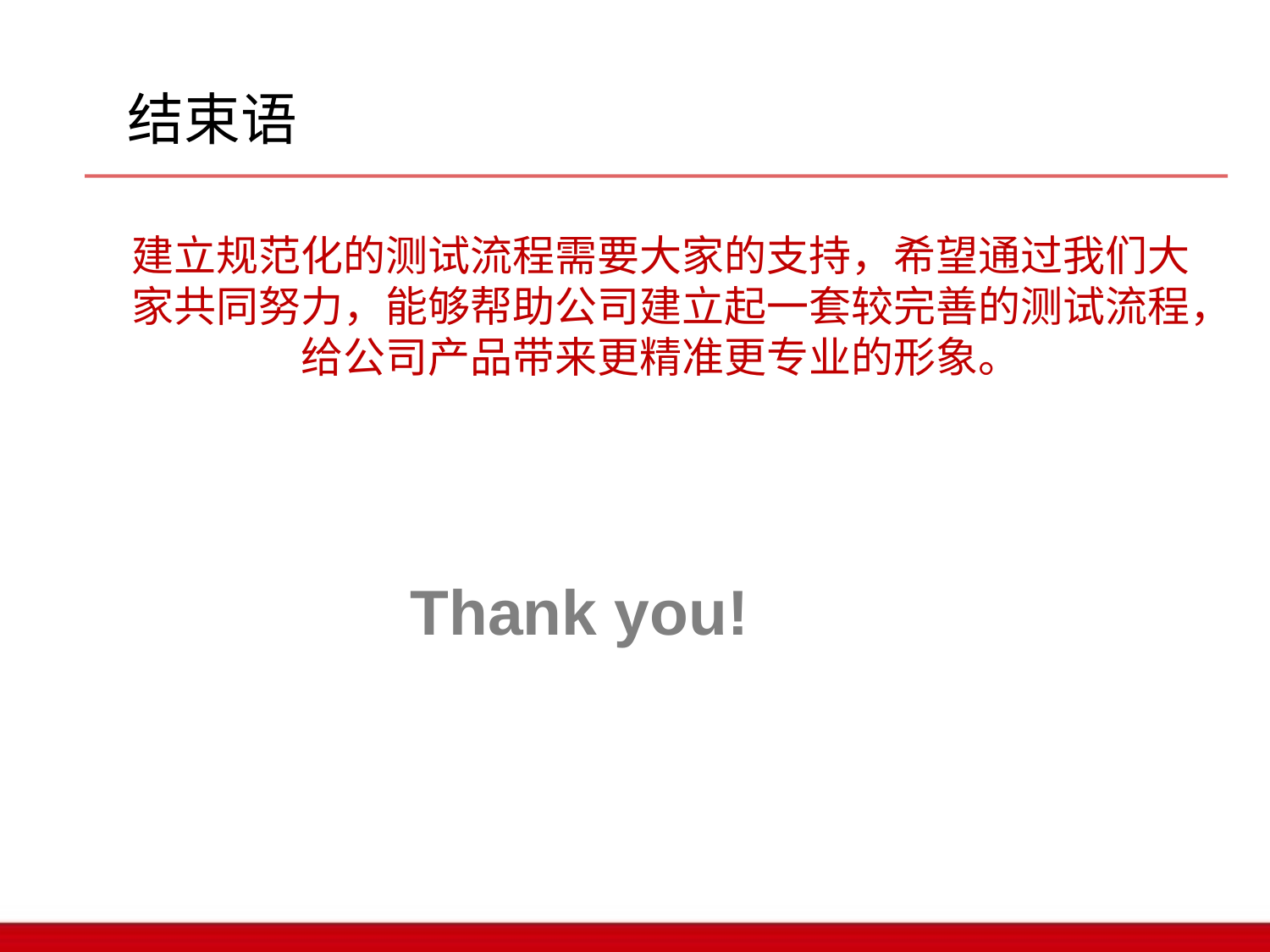

结束语
建立规范化的测试流程需要大家的支持，希望通过我们大家共同努力，能够帮助公司建立起一套较完善的测试流程，给公司产品带来更精准更专业的形象。
Thank you!